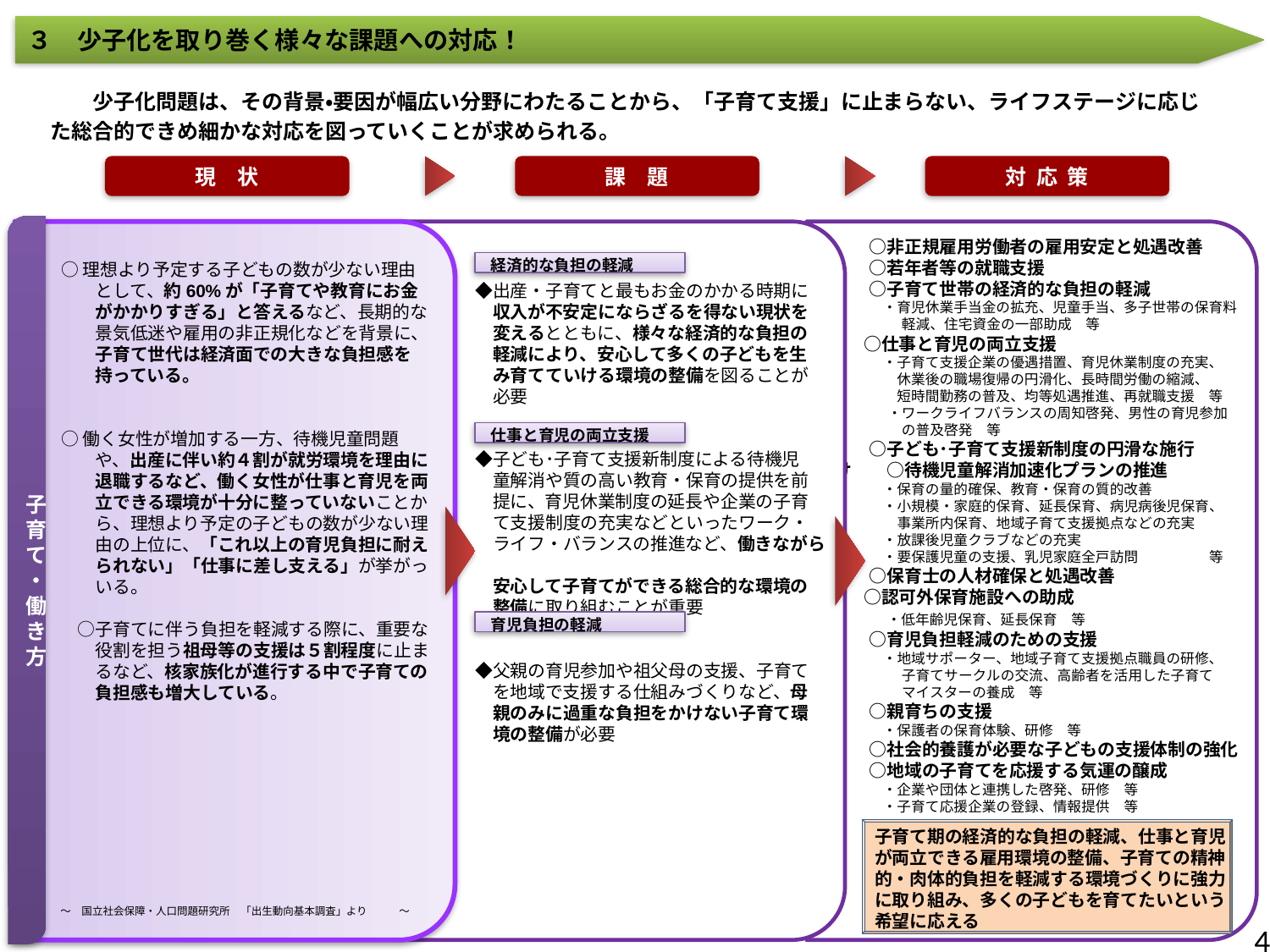

３　少子化を取り巻く様々な課題への対応！
　　少子化問題は、その背景・要因が幅広い分野にわたることから、「子育て支援」に止まらない、ライフステージに応じた総合的できめ細かな対応を図っていくことが求められる。
現　状
課　題
対  応  策

子
育
て・働き方
　経済的な負担の軽減

　　　　◆出産・子育てと最もお金のかかる時期に
　　　　　収入が不安定にならざるを得ない現状を
　　　　　変えるとともに、様々な経済的な負担の
　　　　　軽減により、安心して多くの子どもを生
　　　　　み育てていける環境の整備を図ることが
　　　　　必要

　　　　◆子ども･子育て支援新制度による待機児
　　　　　童解消や質の高い教育・保育の提供を前
　　　　　提に、育児休業制度の延長や企業の子育
　　　　　て支援制度の充実などといったワーク・
　　　　　ライフ・バランスの推進など、働きながら
　　　　　安心して子育てができる総合的な環境の
　　　　　整備に取り組むことが重要

　　　　◆父親の育児参加や祖父母の支援、子育て
　　　　　を地域で支援する仕組みづくりなど、母
　　　　　親のみに過重な負担をかけない子育て環
　　　　　境の整備が必要
　　　○非正規雇用労働者の雇用安定と処遇改善
　　　○若年者等の就職支援
　　　○子育て世帯の経済的な負担の軽減
　　　　   ・育児休業手当金の拡充、児童手当、多子世帯の保育料
　　　　　　軽減、住宅資金の一部助成　等
　　   ○仕事と育児の両立支援
　　　 　  ・子育て支援企業の優遇措置、育児休業制度の充実、
　　　　 　  休業後の職場復帰の円滑化、長時間労働の縮減、
　　　　 　  短時間勤務の普及、均等処遇推進、再就職支援　等
　　　　　・ワークライフバランスの周知啓発、男性の育児参加
　　　　　　の普及啓発　等
　　　○子ども･子育て支援新制度の円滑な施行　　　け　　○待機児童解消加速化プランの推進
　　　 　  ・保育の量的確保、教育・保育の質的改善
　　　　   ・小規模・家庭的保育、延長保育、病児病後児保育、
　　　　   　事業所内保育、地域子育て支援拠点などの充実
　　　　   ・放課後児童クラブなどの充実
　　　　   ・要保護児童の支援、乳児家庭全戸訪問　　　　　等
　　　○保育士の人材確保と処遇改善
　　   ○認可外保育施設への助成
　　　　・低年齢児保育、延長保育　等
　　　○育児負担軽減のための支援
　　　　   ・地域サポーター、地域子育て支援拠点職員の研修、
　　　　　　子育てサークルの交流、高齢者を活用した子育て
　　　　　　マイスターの養成　等
　　　○親育ちの支援
　　　  　 ・保護者の保育体験、研修　等
　　　○社会的養護が必要な子どもの支援体制の強化
　　　○地域の子育てを応援する気運の醸成
　　　  　 ・企業や団体と連携した啓発、研修　等
　　　　   ・子育て応援企業の登録、情報提供　等

         ○理想より予定する子どもの数が少ない理由
　　　　として、約60%が「子育てや教育にお金
　　　　がかかりすぎる」と答えるなど、長期的な
　　　　景気低迷や雇用の非正規化などを背景に、
　　　　子育て世代は経済面での大きな負担感を
　　　　持っている。

         ○働く女性が増加する一方、待機児童問題
　　　　や、出産に伴い約４割が就労環境を理由に
　　　　退職するなど、働く女性が仕事と育児を両
　　　　立できる環境が十分に整っていないことか
　　　　ら、理想より予定の子どもの数が少ない理
　　　　由の上位に、「これ以上の育児負担に耐え
　　　　られない」「仕事に差し支える」が挙がって　　　いる。

　　　○子育てに伴う負担を軽減する際に、重要な
　　　　役割を担う祖母等の支援は５割程度に止ま
　　　　るなど、核家族化が進行する中で子育ての
　　　　負担感も増大している。
　仕事と育児の両立支援

　育児負担の軽減
子育て期の経済的な負担の軽減、仕事と育児が両立できる雇用環境の整備、子育ての精神的・肉体的負担を軽減する環境づくりに強力に取り組み、多くの子どもを育てたいという希望に応える
～　国立社会保障・人口問題研究所　「出生動向基本調査」より　　　～
4